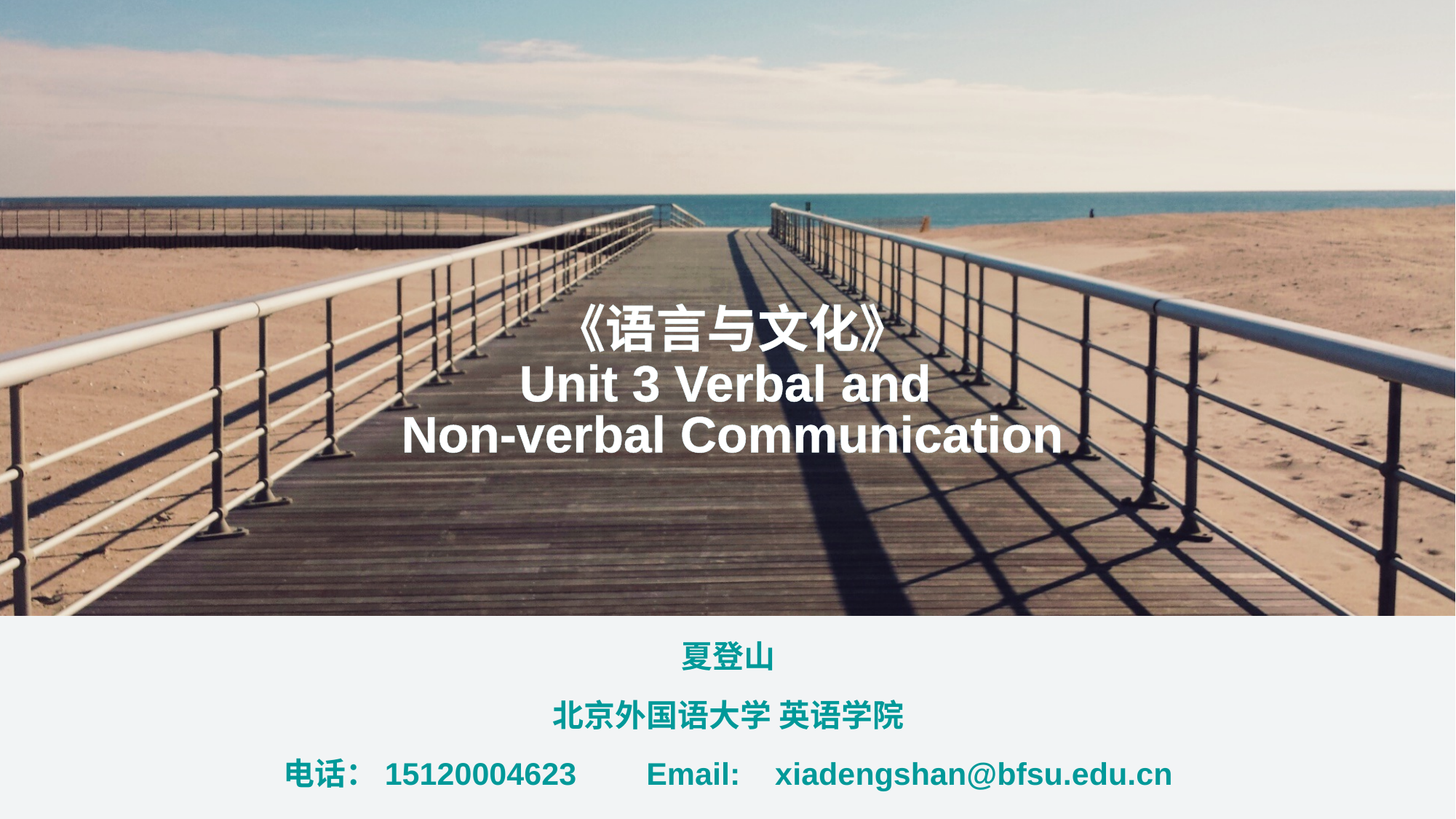

# 《语言与文化》 Unit 3 Verbal and Non-verbal Communication
夏登山
北京外国语大学 英语学院
电话：15120004623        Email:    xiadengshan@bfsu.edu.cn